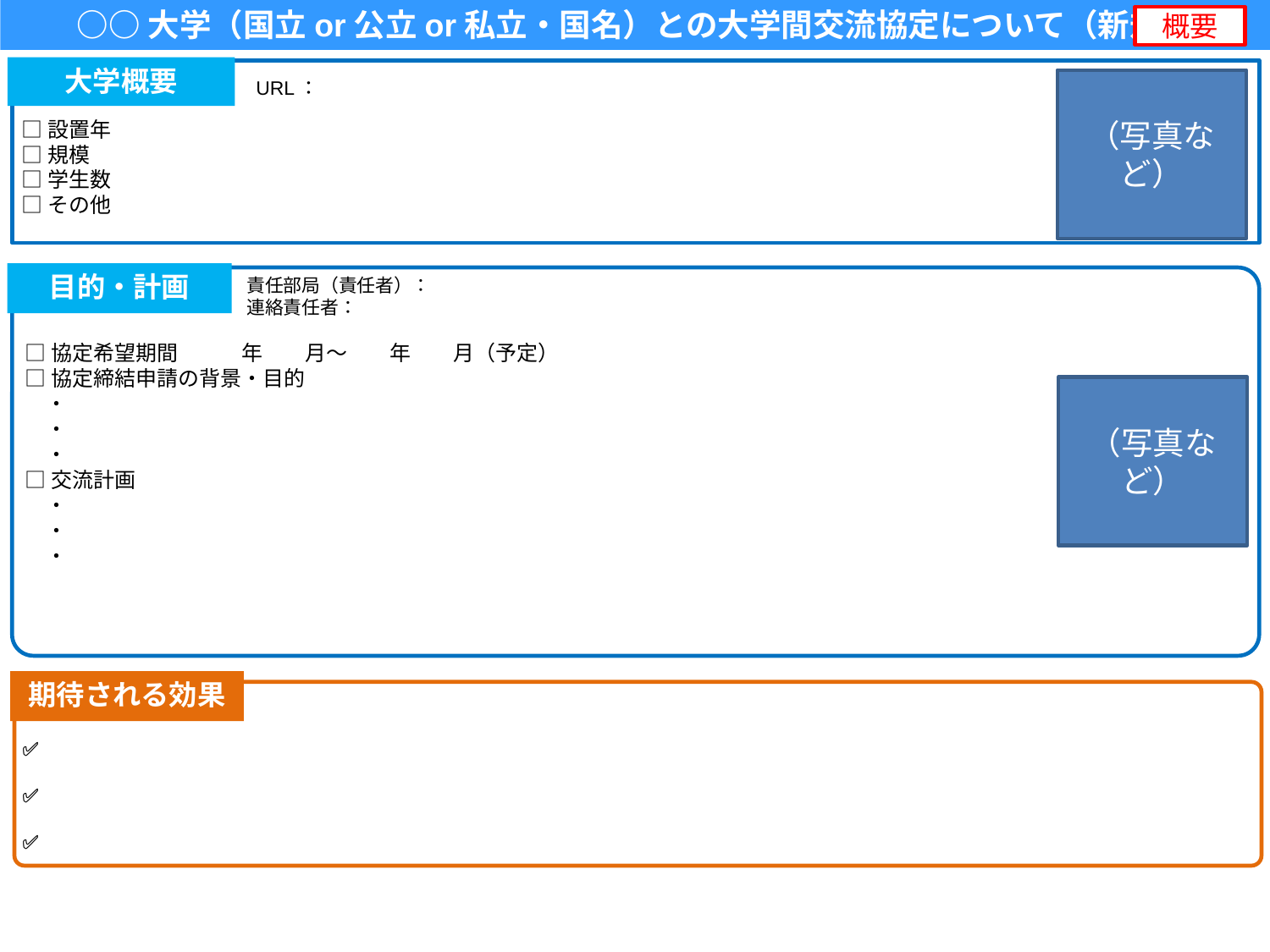

○○大学（国立or公立or私立・国名）との大学間交流協定について（新規）
概要
大学概要

URL：
（写真など）
□設置年
□規模
□学生数
□その他

目的・計画

責任部局（責任者）：
連絡責任者：
□協定希望期間　　　年　　月～　　年　　月（予定）
□協定締結申請の背景・目的
　・
　・
　・
□交流計画
　・
　・
　・

（写真など）
期待される効果

✅

✅

✅